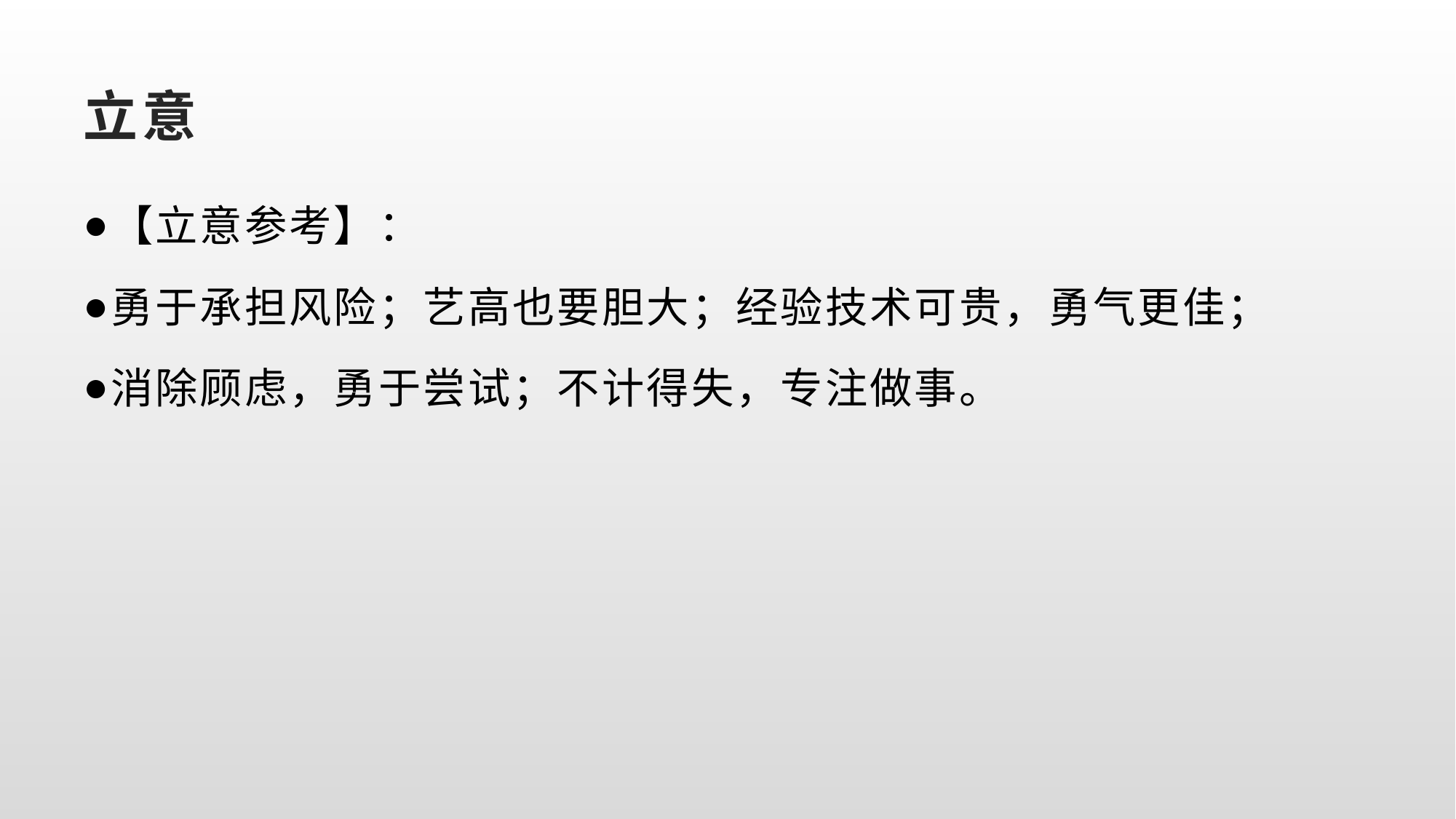

# 立意
【立意参考】：
勇于承担风险；艺高也要胆大；经验技术可贵，勇气更佳；
消除顾虑，勇于尝试；不计得失，专注做事。